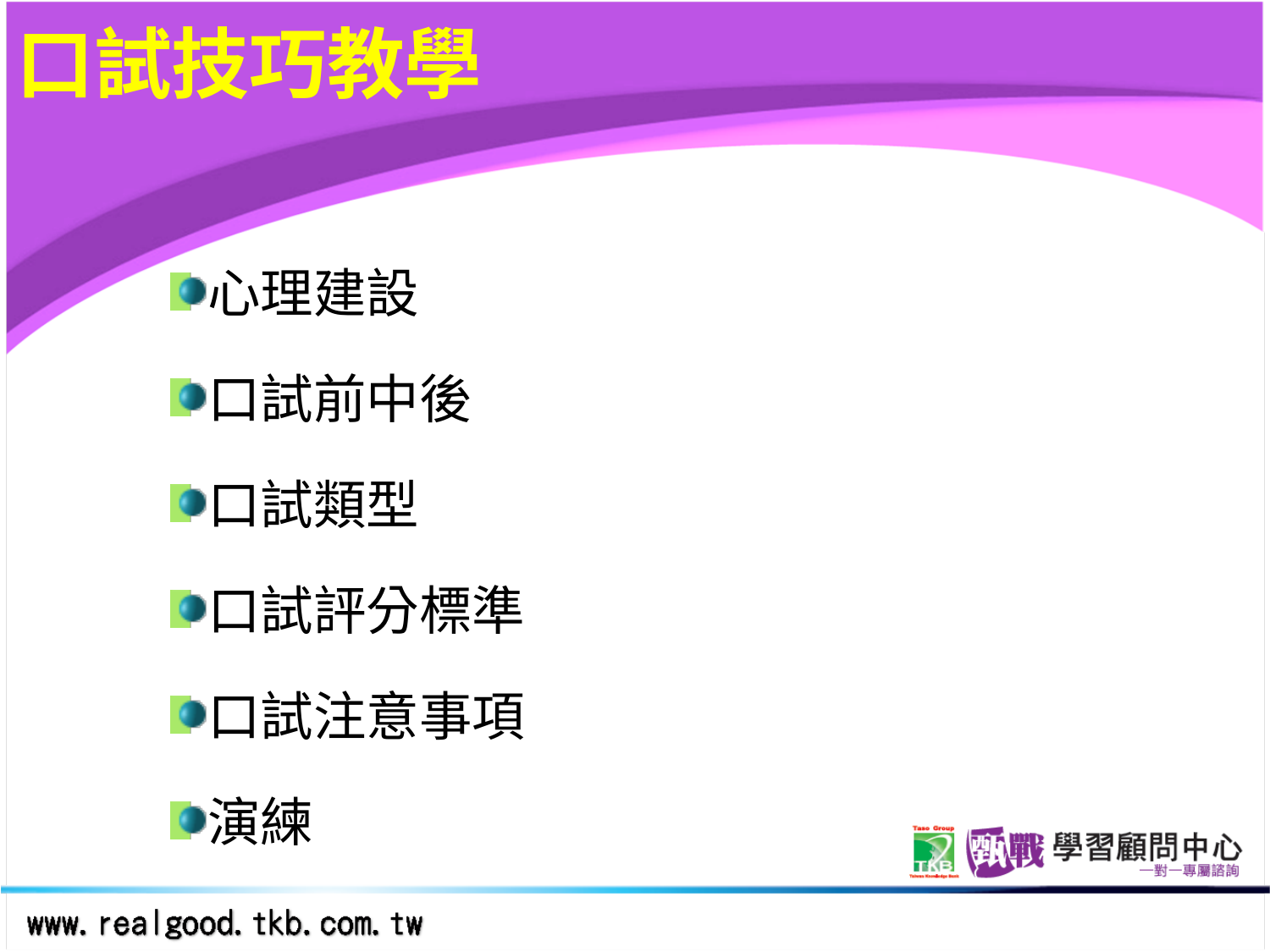

# 口試技巧教學
心理建設
口試前中後
口試類型
口試評分標準
口試注意事項
演練